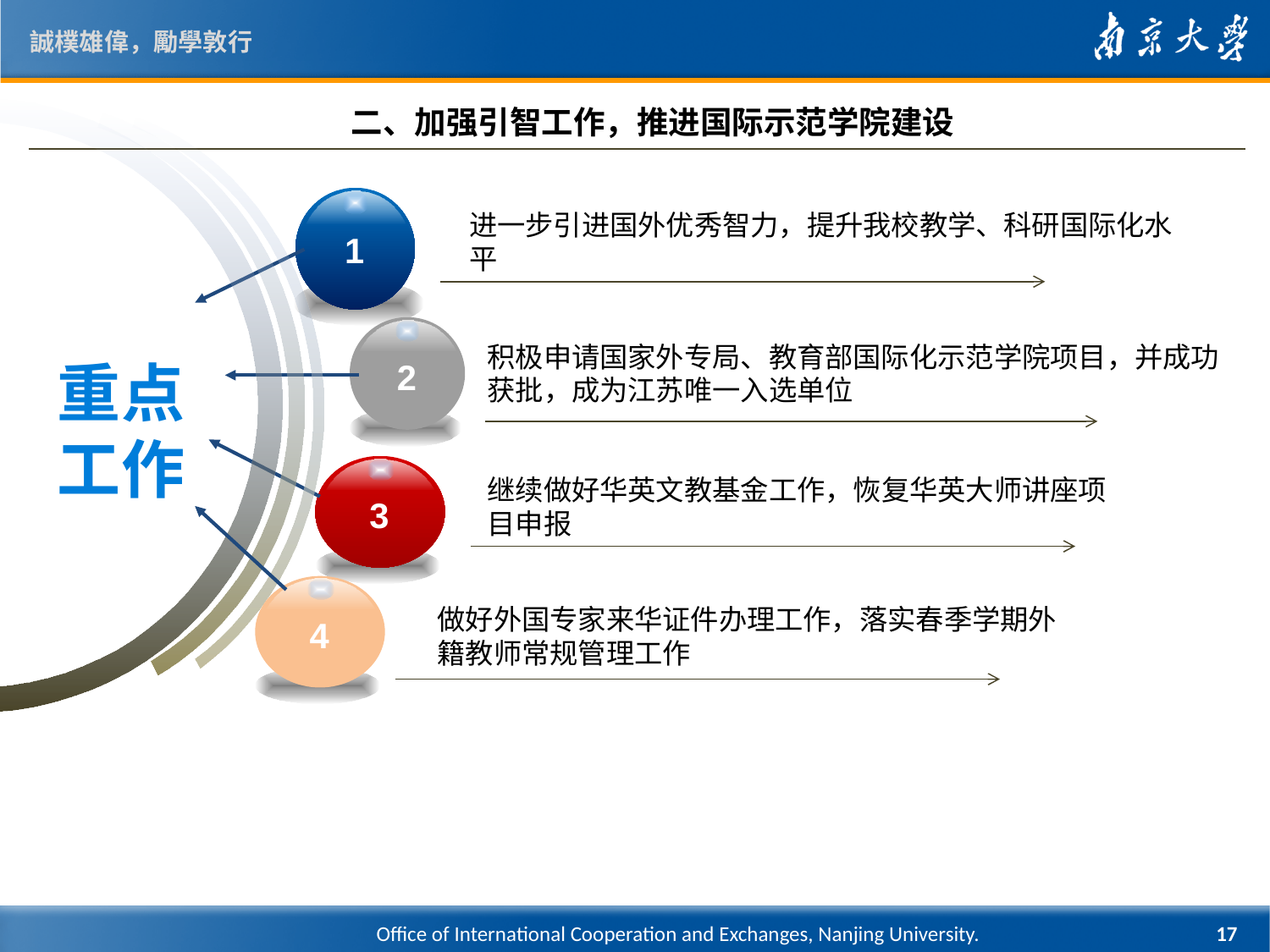

二、加强引智工作，推进国际示范学院建设

1
进一步引进国外优秀智力，提升我校教学、科研国际化水平

2

积极申请国家外专局、教育部国际化示范学院项目，并成功获批，成为江苏唯一入选单位
重点工作

3

继续做好华英文教基金工作，恢复华英大师讲座项目申报

4

做好外国专家来华证件办理工作，落实春季学期外籍教师常规管理工作